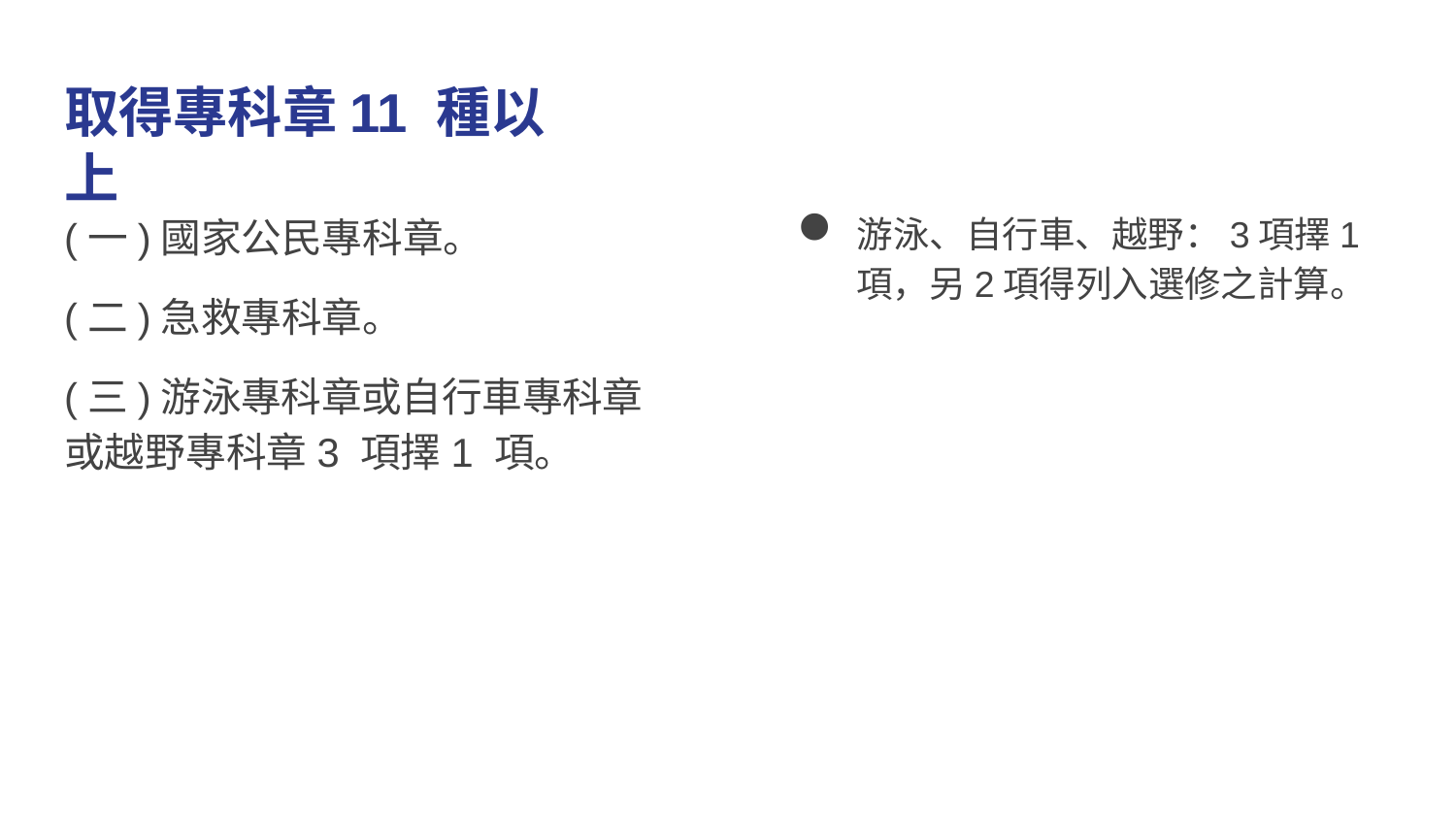

# 取得專科章11 種以上
游泳、自行車、越野：3項擇1項，另2項得列入選修之計算。
(一)國家公民專科章。
(二)急救專科章。
(三)游泳專科章或自行車專科章或越野專科章3 項擇1 項。